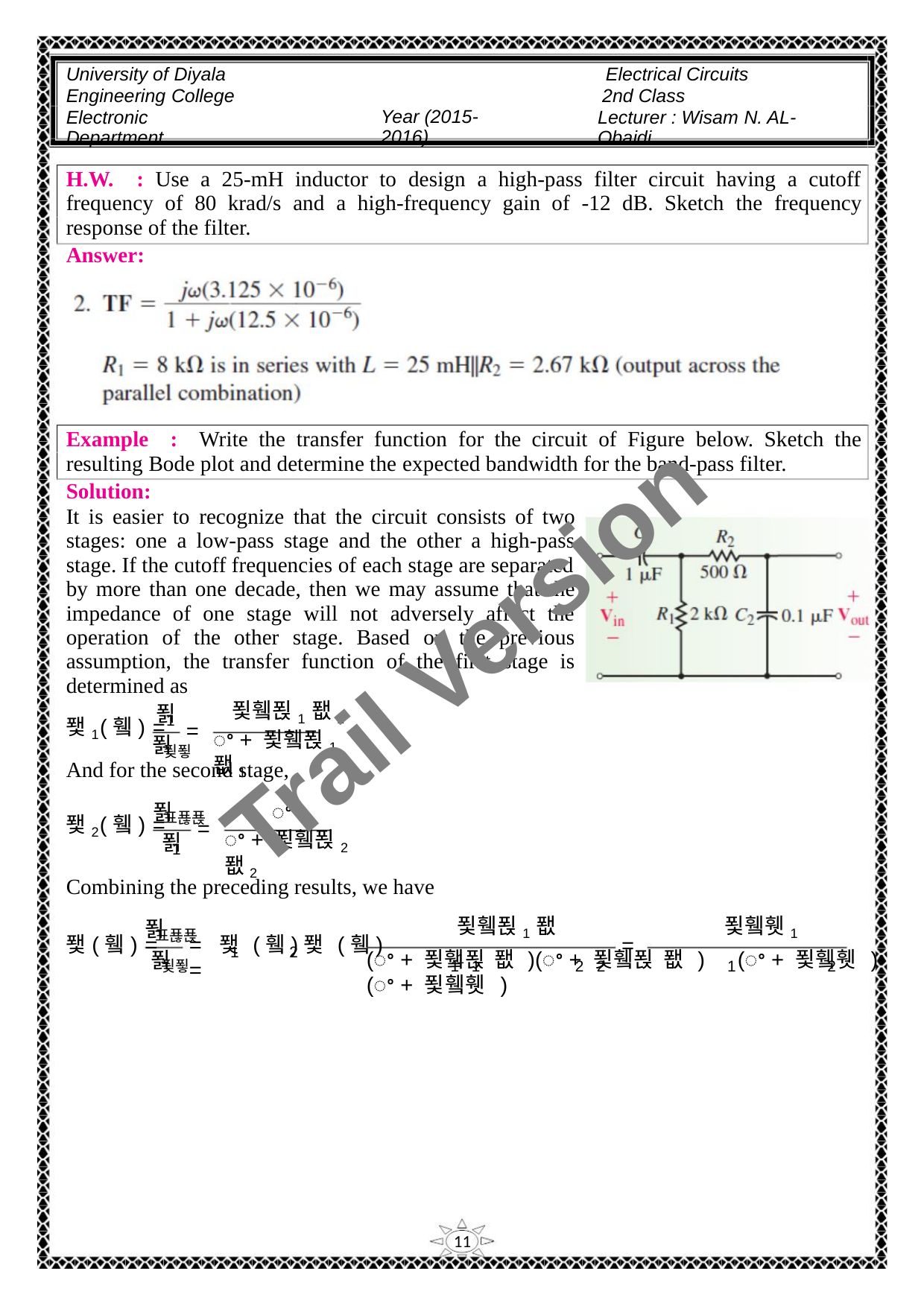

University of Diyala
Engineering College
Electronic Department
Electrical Circuits
2nd Class
Lecturer : Wisam N. AL-Obaidi
Year (2015-2016)
H.W. : Use a 25-mH inductor to design a high-pass filter circuit having a cutoff
frequency of 80 krad/s and a high-frequency gain of -12 dB. Sketch the frequency
response of the filter.
Answer:
Example : Write the transfer function for the circuit of Figure below. Sketch the
resulting Bode plot and determine the expected bandwidth for the band-pass filter.
Solution:
It is easier to recognize that the circuit consists of two
stages: one a low-pass stage and the other a high-pass
stage. If the cutoff frequencies of each stage are separated
by more than one decade, then we may assume that the
impedance of one stage will not adversely affect the
operation of the other stage. Based on the previous
assumption, the transfer function of the first stage is
determined as
Trail Version
Trail Version
Trail Version
Trail Version
Trail Version
Trail Version
Trail Version
Trail Version
Trail Version
Trail Version
Trail Version
Trail Version
Trail Version
푉
푗휔푅1퐶1
ꢀ + 푗휔푅1퐶1
1
퐻1(휔) =
=
푉
푖푛
And for the second stage,
푉
ꢀ
표푢푡
퐻2(휔) =
=
푉
ꢀ + 푗휔푅2퐶2
1
Combining the preceding results, we have
푉
푗휔푅1퐶1
푗휔휏1
표푢푡
퐻(휔) =
= 퐻 (휔)퐻 (휔) =
=
1
2
(ꢀ + 푗휔푅 퐶 )(ꢀ + 푗휔푅 퐶 ) (ꢀ + 푗휔휏 )(ꢀ + 푗휔휏 )
푉
푖푛
1
1
2
2
1
2
11